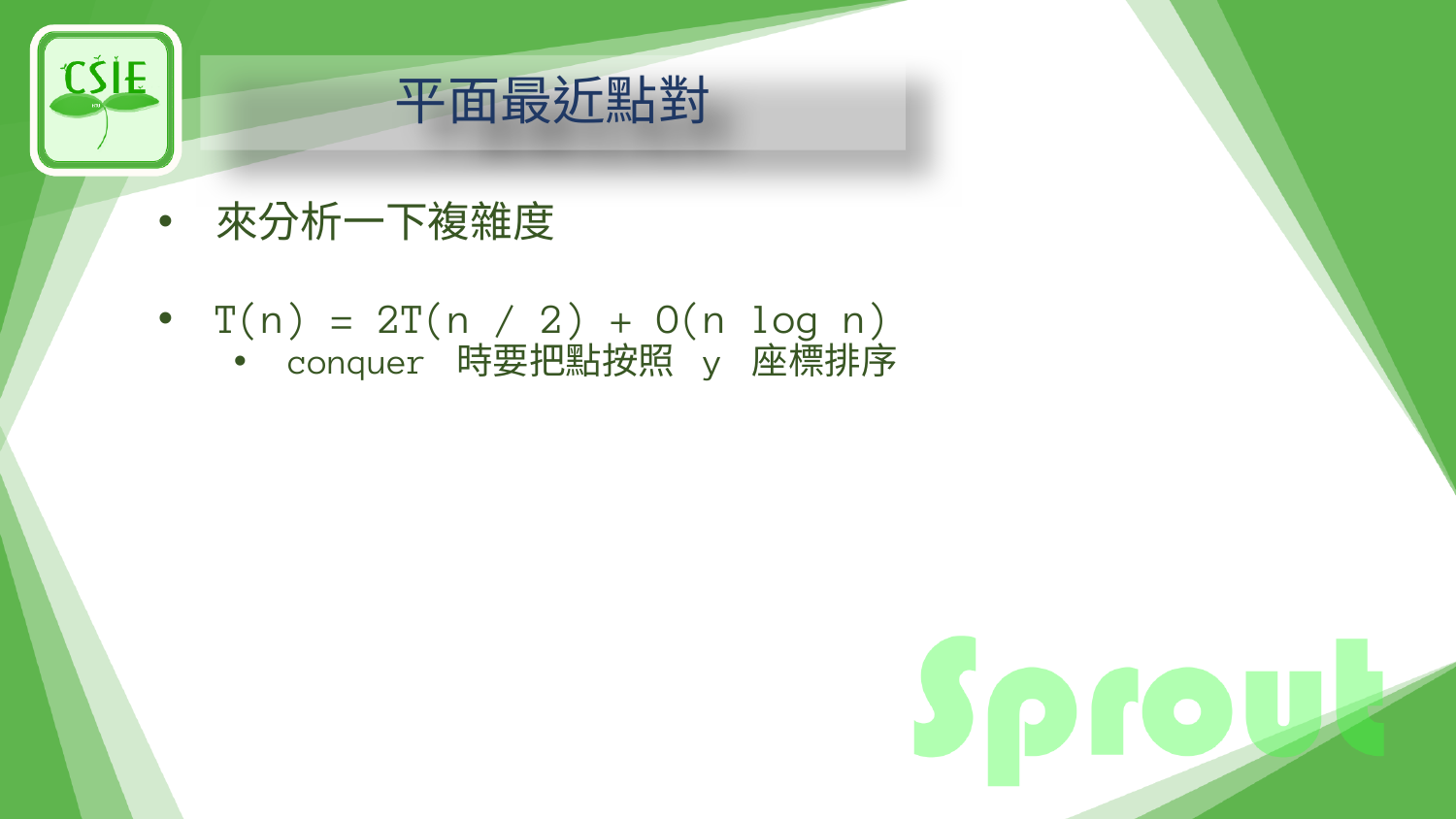

# 平面最近點對
來分析一下複雜度
T(n) = 2T(n / 2) + O(n log n)
conquer 時要把點按照 y 座標排序